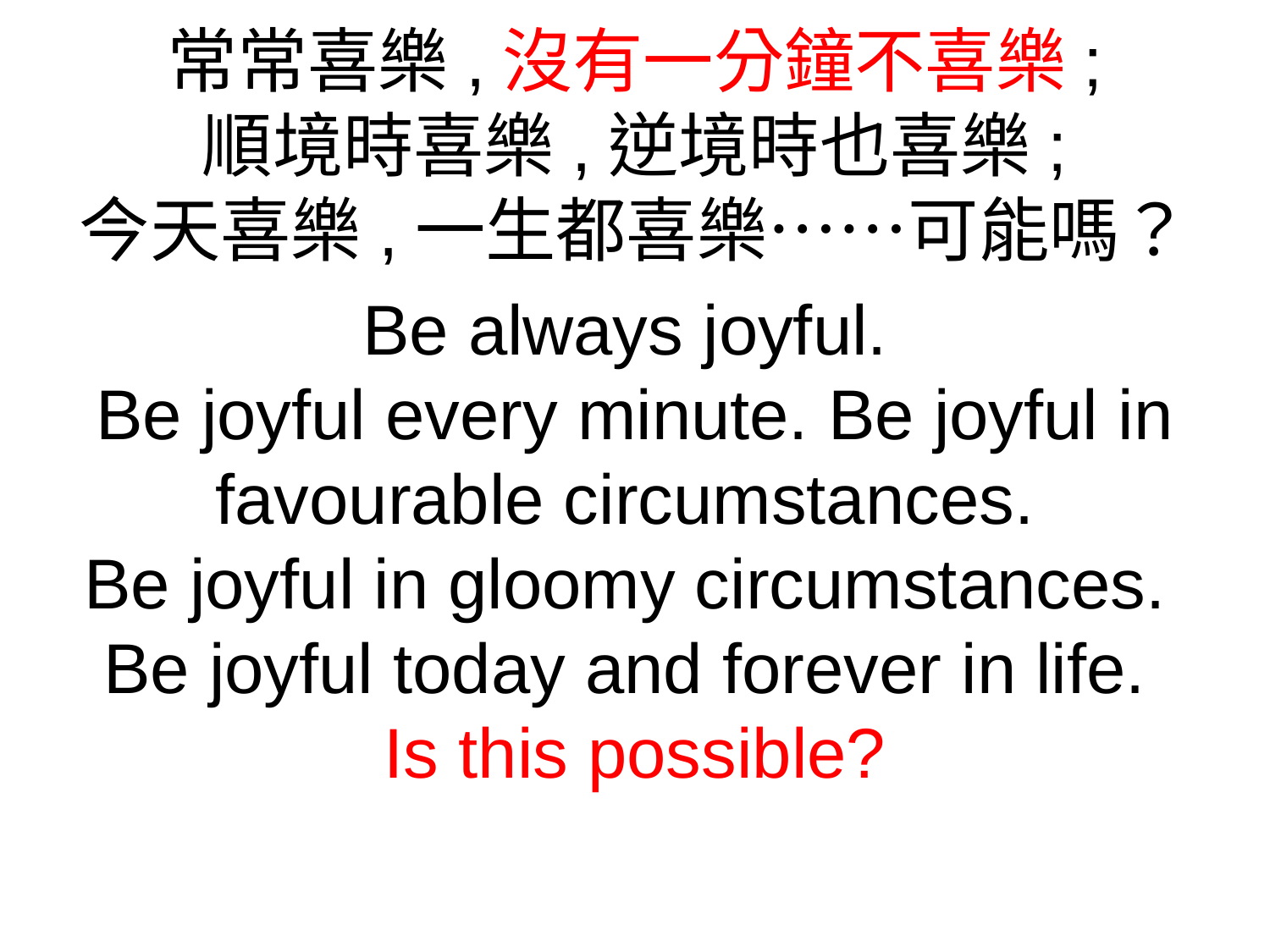

常常喜樂,沒有一分鐘不喜樂;
順境時喜樂,逆境時也喜樂;
今天喜樂,一生都喜樂……可能嗎？
Be always joyful.
Be joyful every minute. Be joyful in favourable circumstances.
Be joyful in gloomy circumstances.
Be joyful today and forever in life.
Is this possible?